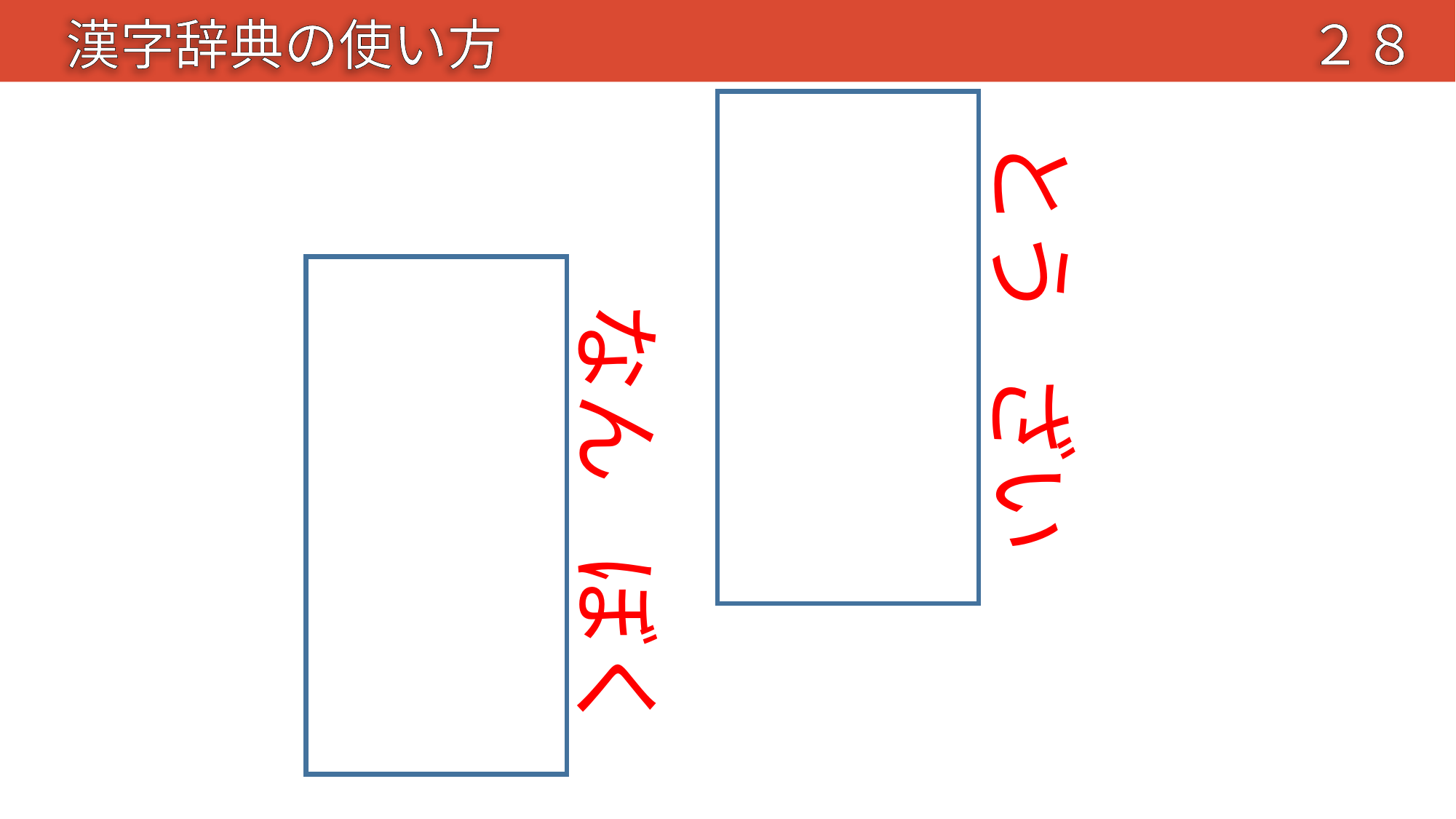

漢字辞典の使い方
２８
東西

とう
南北

なん
ざい
ぼく